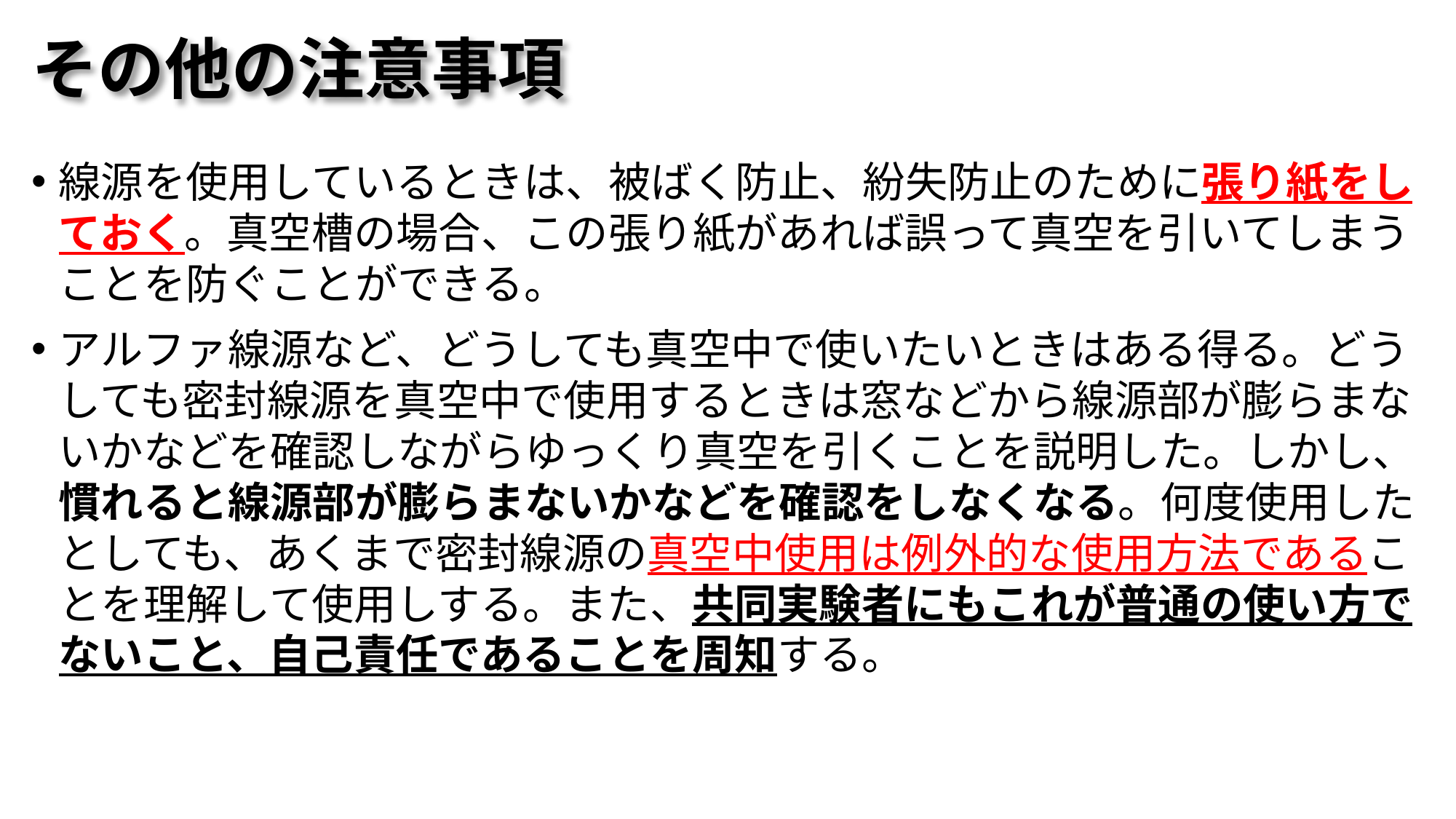

# その他の注意事項
線源を使用しているときは、被ばく防止、紛失防止のために張り紙をしておく。真空槽の場合、この張り紙があれば誤って真空を引いてしまうことを防ぐことができる。
アルファ線源など、どうしても真空中で使いたいときはある得る。どうしても密封線源を真空中で使用するときは窓などから線源部が膨らまないかなどを確認しながらゆっくり真空を引くことを説明した。しかし、慣れると線源部が膨らまないかなどを確認をしなくなる。何度使用したとしても、あくまで密封線源の真空中使用は例外的な使用方法であることを理解して使用しする。また、共同実験者にもこれが普通の使い方でないこと、自己責任であることを周知する。